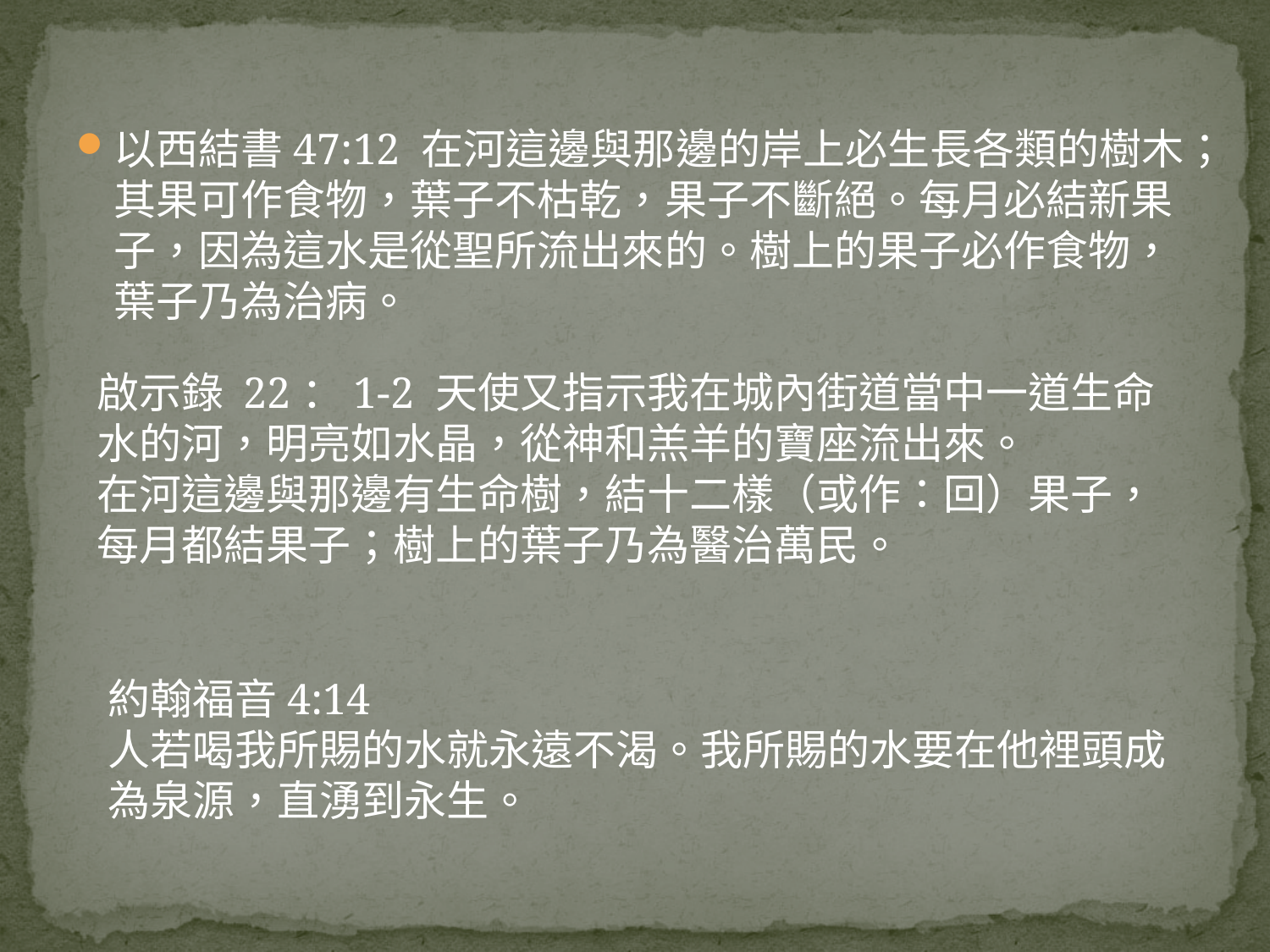

以西結書47:12 在河這邊與那邊的岸上必生長各類的樹木；其果可作食物，葉子不枯乾，果子不斷絕。每月必結新果子，因為這水是從聖所流出來的。樹上的果子必作食物，葉子乃為治病。
啟示錄 22：1-2 天使又指示我在城內街道當中一道生命水的河，明亮如水晶，從神和羔羊的寶座流出來。
在河這邊與那邊有生命樹，結十二樣（或作：回）果子，每月都結果子；樹上的葉子乃為醫治萬民。
約翰福音4:14
人若喝我所賜的水就永遠不渴。我所賜的水要在他裡頭成為泉源，直湧到永生。